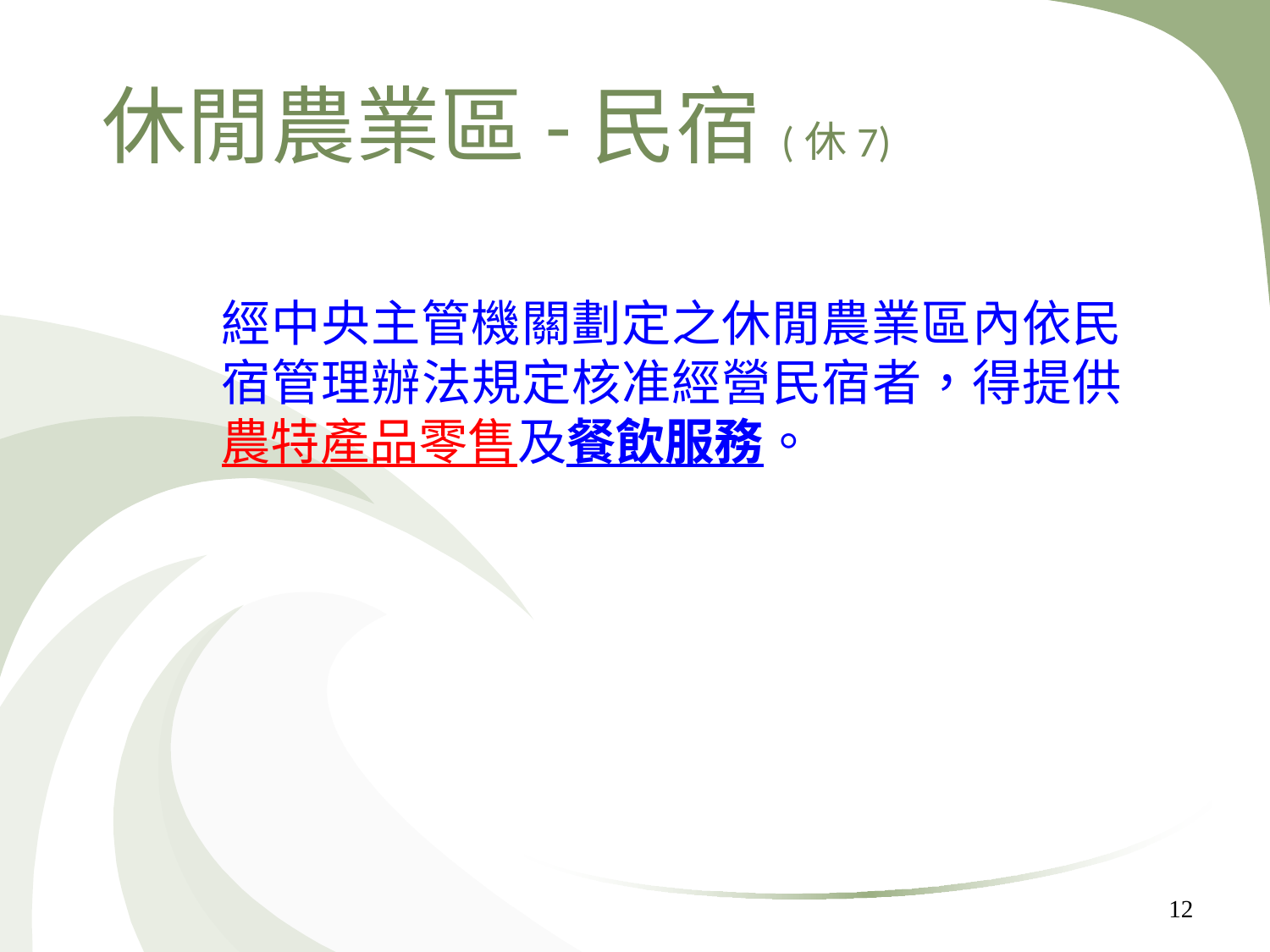

休閒農業區-民宿(休7)
    經中央主管機關劃定之休閒農業區內依民宿管理辦法規定核准經營民宿者，得提供農特產品零售及餐飲服務。
12